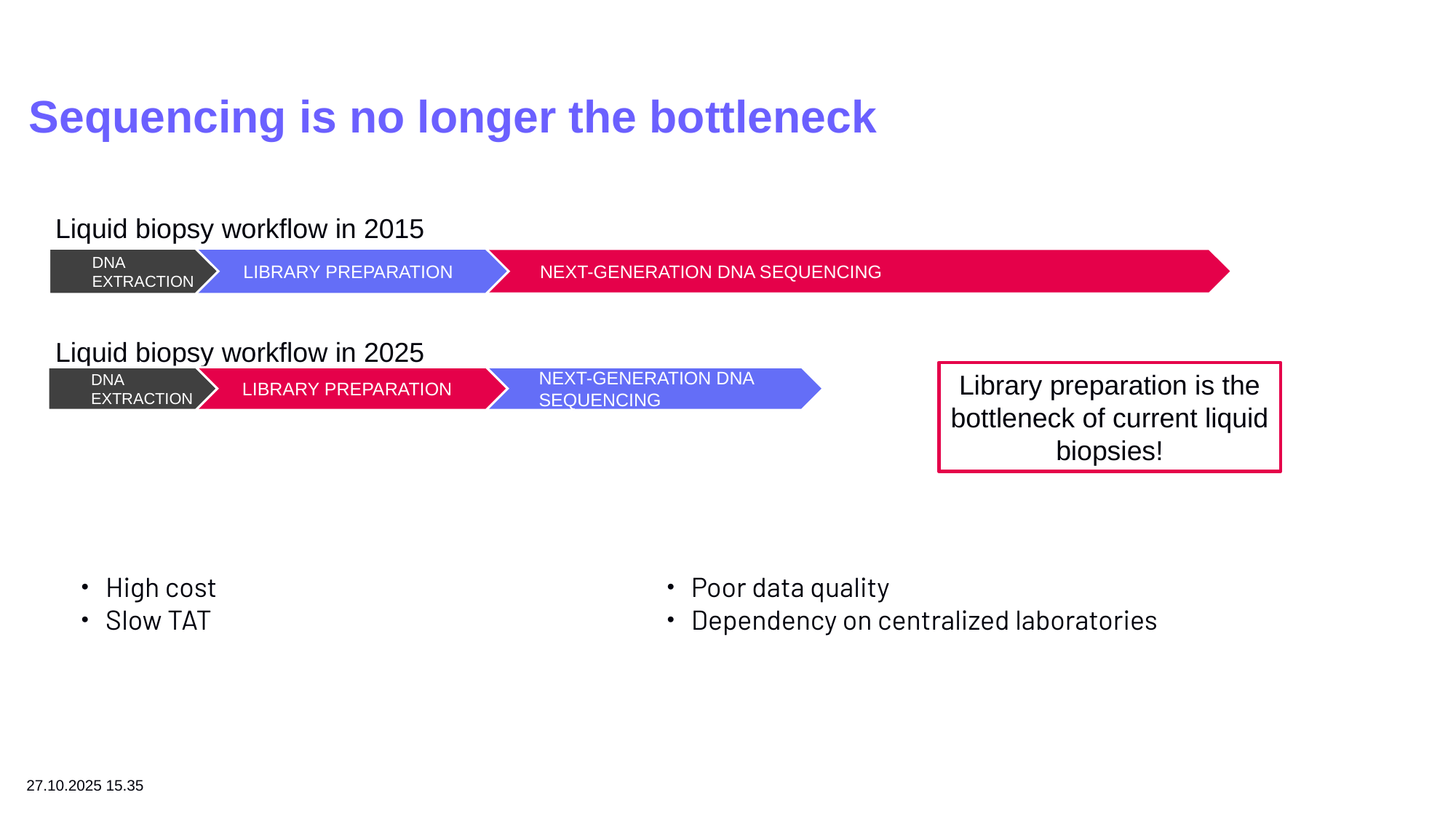

# Sequencing is no longer the bottleneck
Liquid biopsy workflow in 2015
DNA EXTRACTION
NEXT-GENERATION DNA SEQUENCING
LIBRARY PREPARATION
Liquid biopsy workflow in 2025
DNA EXTRACTION
NEXT-GENERATION DNA
SEQUENCING
LIBRARY PREPARATION
Library preparation is the bottleneck of current liquid biopsies!
・High cost
・Slow TAT
・Poor data quality
・Dependency on centralized laboratories
27.10.2025 15.35